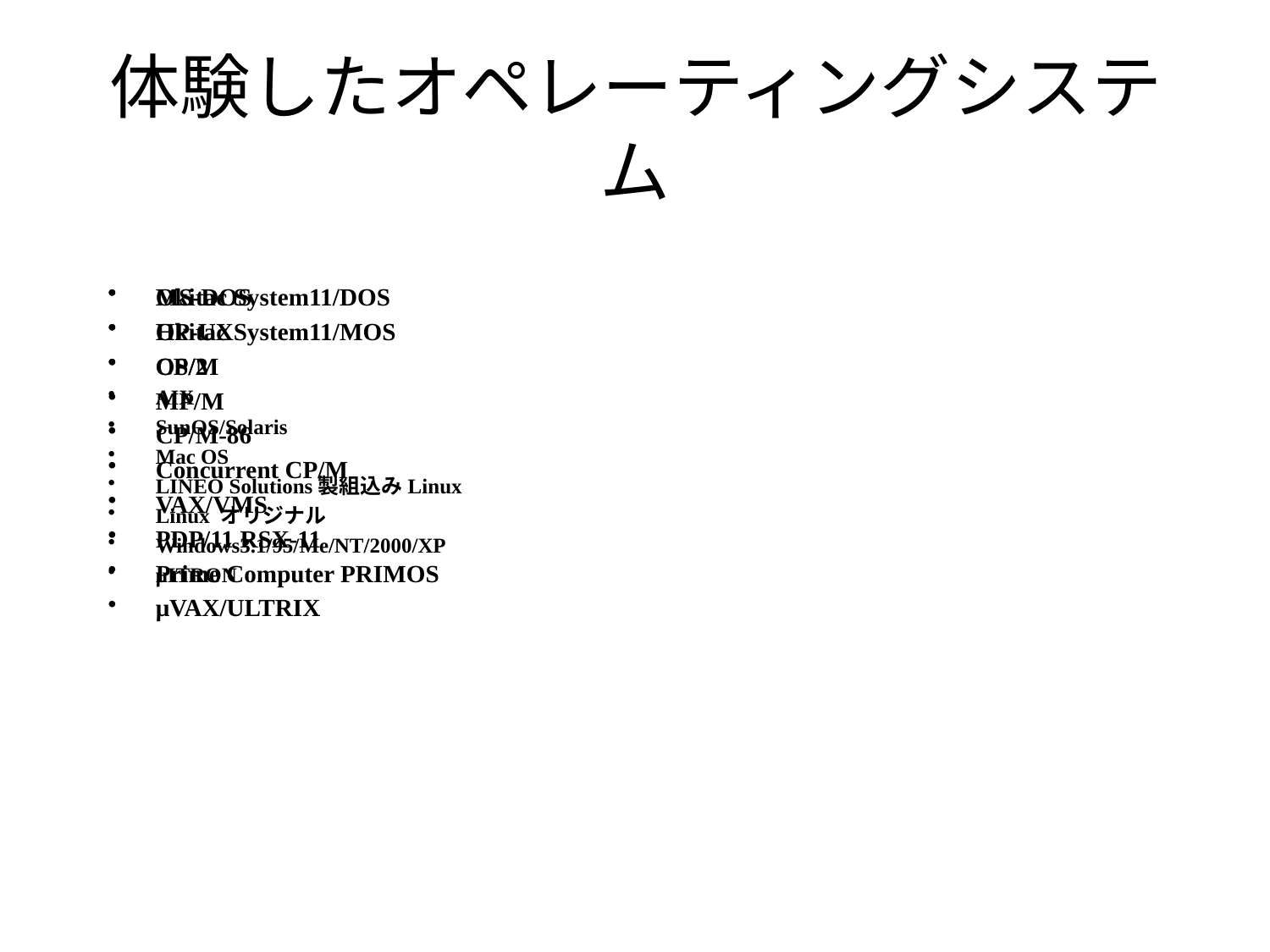

# 体験したオペレーティングシステム
Okitac System11/DOS
Okitac System11/MOS
CP/M
MP/M
CP/M-86
Concurrent CP/M
VAX/VMS
PDP/11 RSX-11
Prime Computer PRIMOS
μVAX/ULTRIX

MS-DOS
HP-UX
OS/2
AIX
SunOS/Solaris
Mac OS
LINEO Solutions製組込みLinux
Linux オリジナル
Windows3.1/95/Me/NT/2000/XP
μITRON